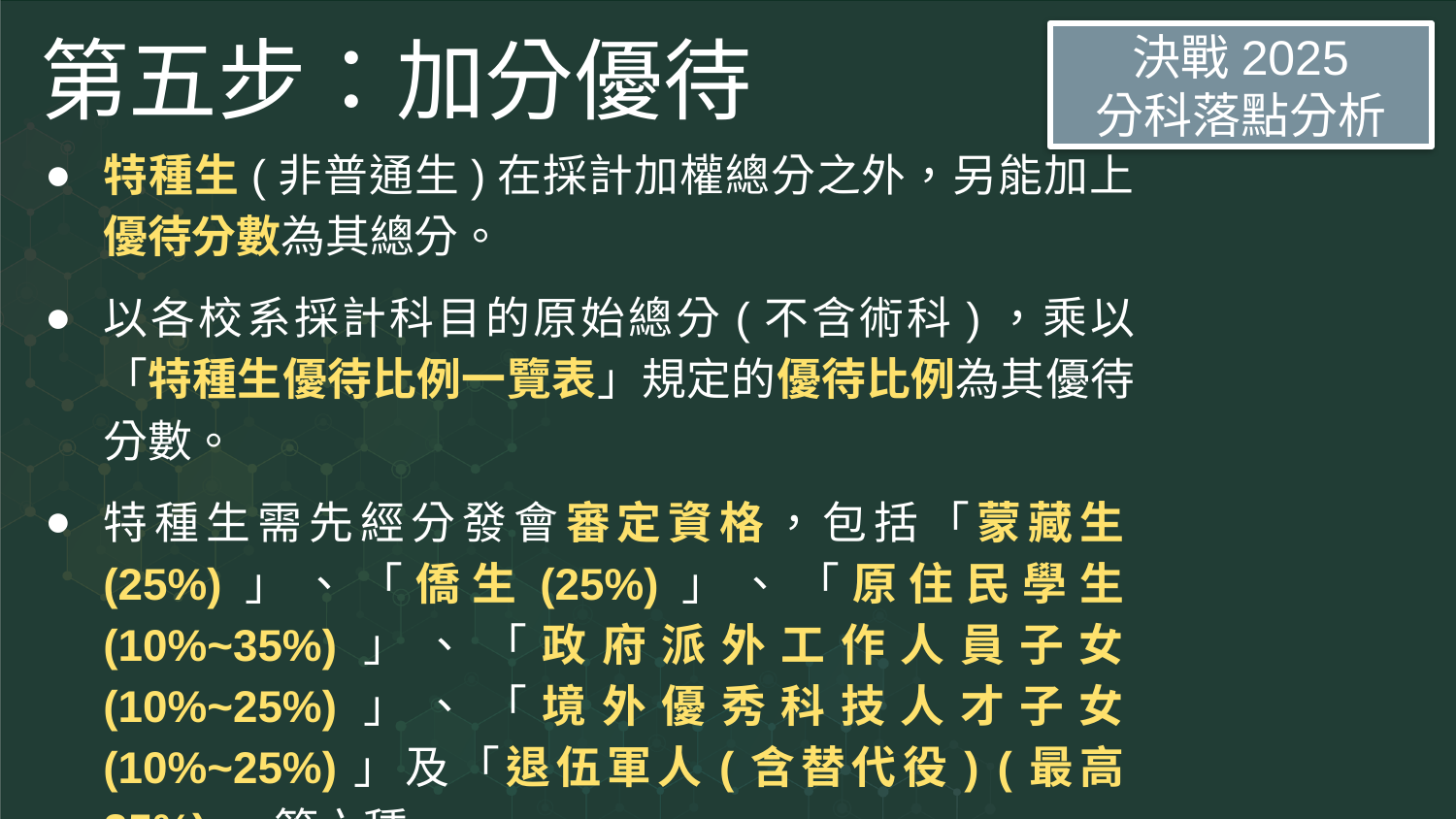

# 第五步：加分優待
決戰2025
分科落點分析
特種生(非普通生)在採計加權總分之外，另能加上優待分數為其總分。
以各校系採計科目的原始總分(不含術科)，乘以「特種生優待比例一覽表」規定的優待比例為其優待分數。
特種生需先經分發會審定資格，包括「蒙藏生(25%)」、「僑生(25%)」、「原住民學生(10%~35%)」、「政府派外工作人員子女(10%~25%)」、「境外優秀科技人才子女(10%~25%)」及「退伍軍人(含替代役) (最高25%) 」等六種。